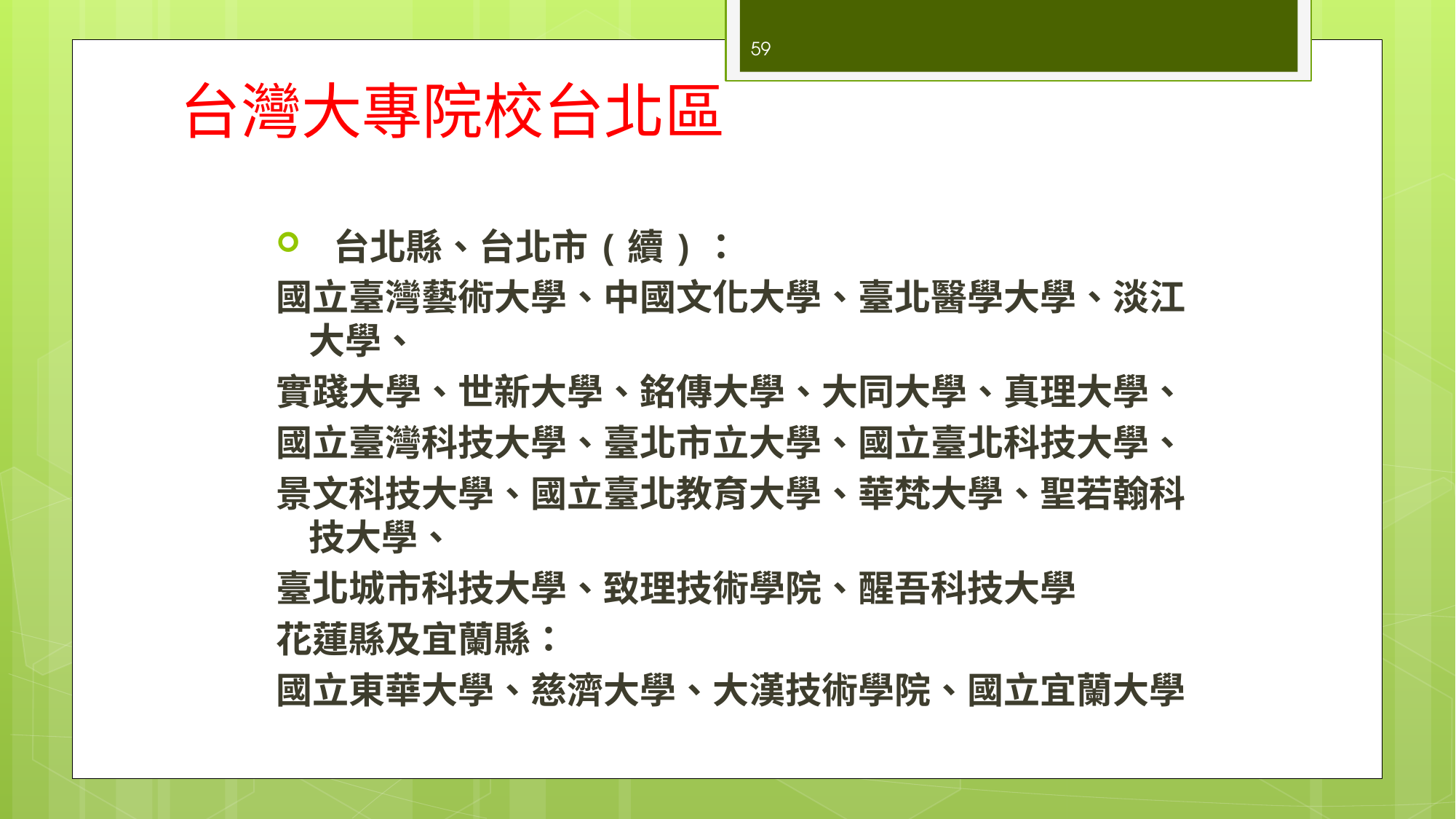

台灣大專院校台北區
59
  台北縣、台北市(續)：
國立臺灣藝術大學、中國文化大學、臺北醫學大學、淡江大學、
實踐大學、世新大學、銘傳大學、大同大學、真理大學、
國立臺灣科技大學、臺北市立大學、國立臺北科技大學、
景文科技大學、國立臺北教育大學、華梵大學、聖若翰科技大學、
臺北城市科技大學、致理技術學院、醒吾科技大學
花蓮縣及宜蘭縣：
國立東華大學、慈濟大學、大漢技術學院、國立宜蘭大學